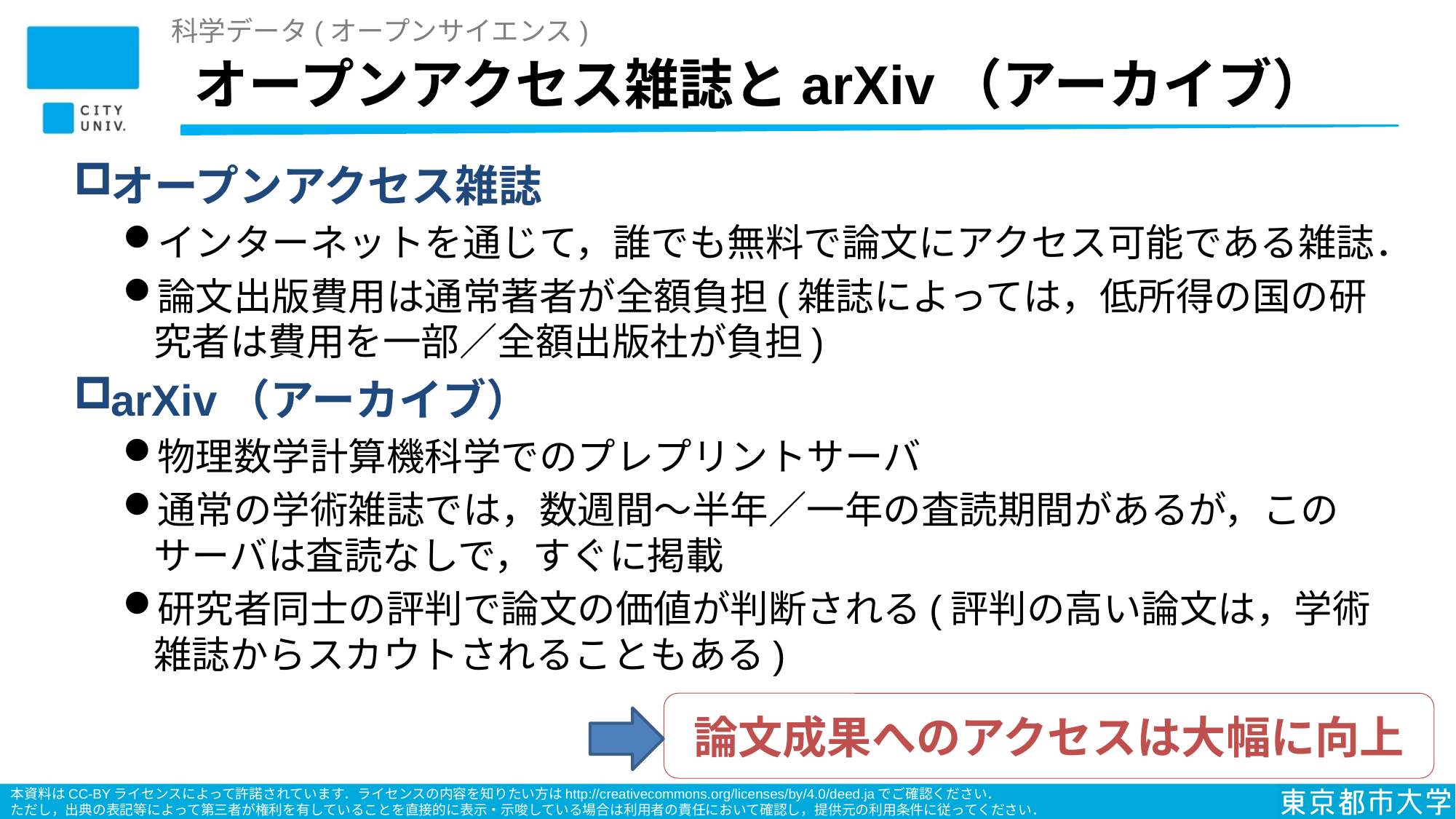

科学データ(オープンサイエンス)

# オープンアクセス雑誌とarXiv（アーカイブ）
オープンアクセス雑誌
インターネットを通じて，誰でも無料で論文にアクセス可能である雑誌．
論文出版費用は通常著者が全額負担(雑誌によっては，低所得の国の研究者は費用を一部／全額出版社が負担)
arXiv（アーカイブ）
物理数学計算機科学でのプレプリントサーバ
通常の学術雑誌では，数週間〜半年／一年の査読期間があるが，このサーバは査読なしで，すぐに掲載
研究者同士の評判で論文の価値が判断される(評判の高い論文は，学術雑誌からスカウトされることもある)
論文成果へのアクセスは大幅に向上